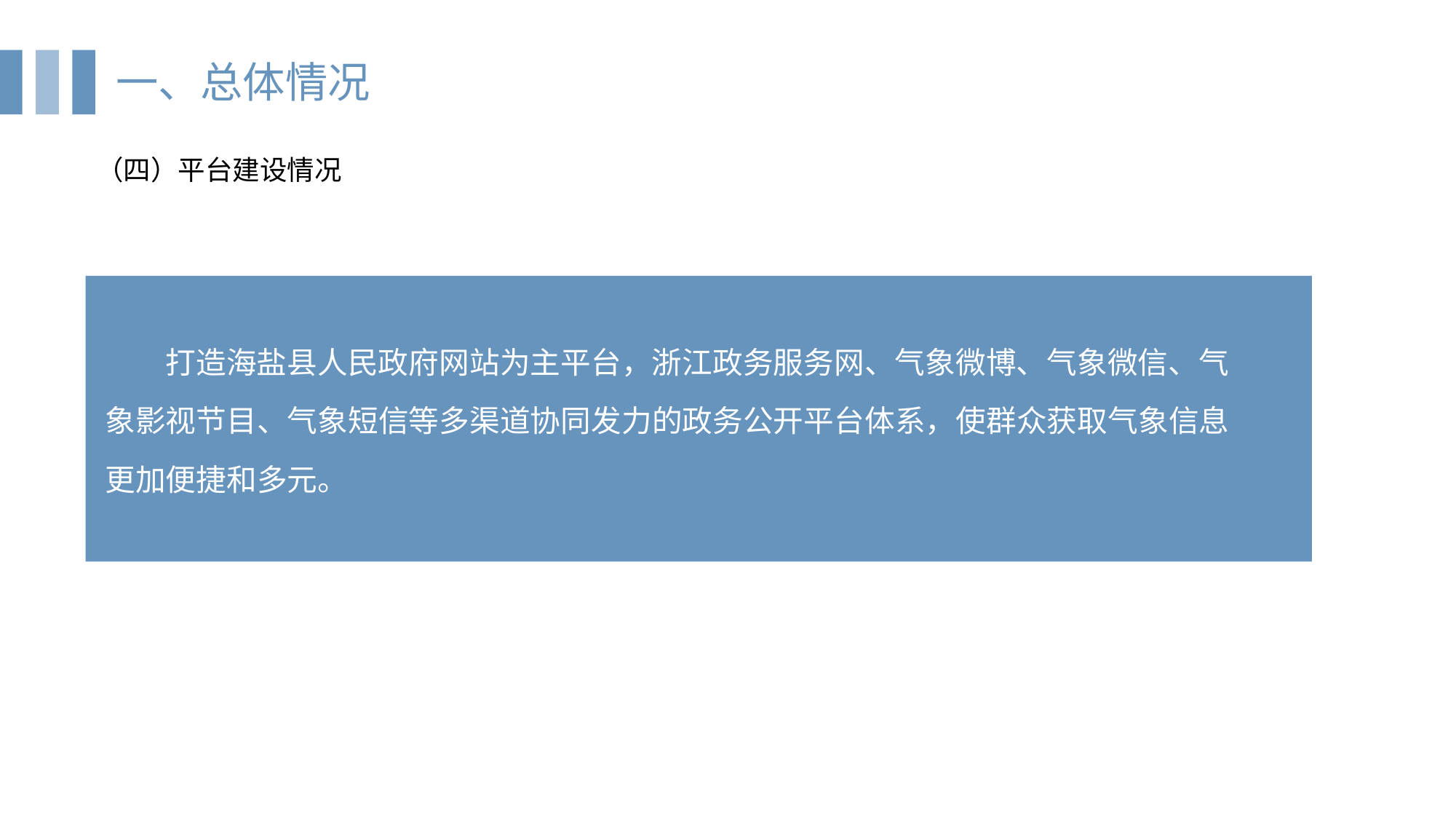

一、总体情况

（四）平台建设情况

打造海盐县人民政府网站为主平台，浙江政务服务网、气象微博、气象微信、气象影视节目、气象短信等多渠道协同发力的政务公开平台体系，使群众获取气象信息更加便捷和多元。